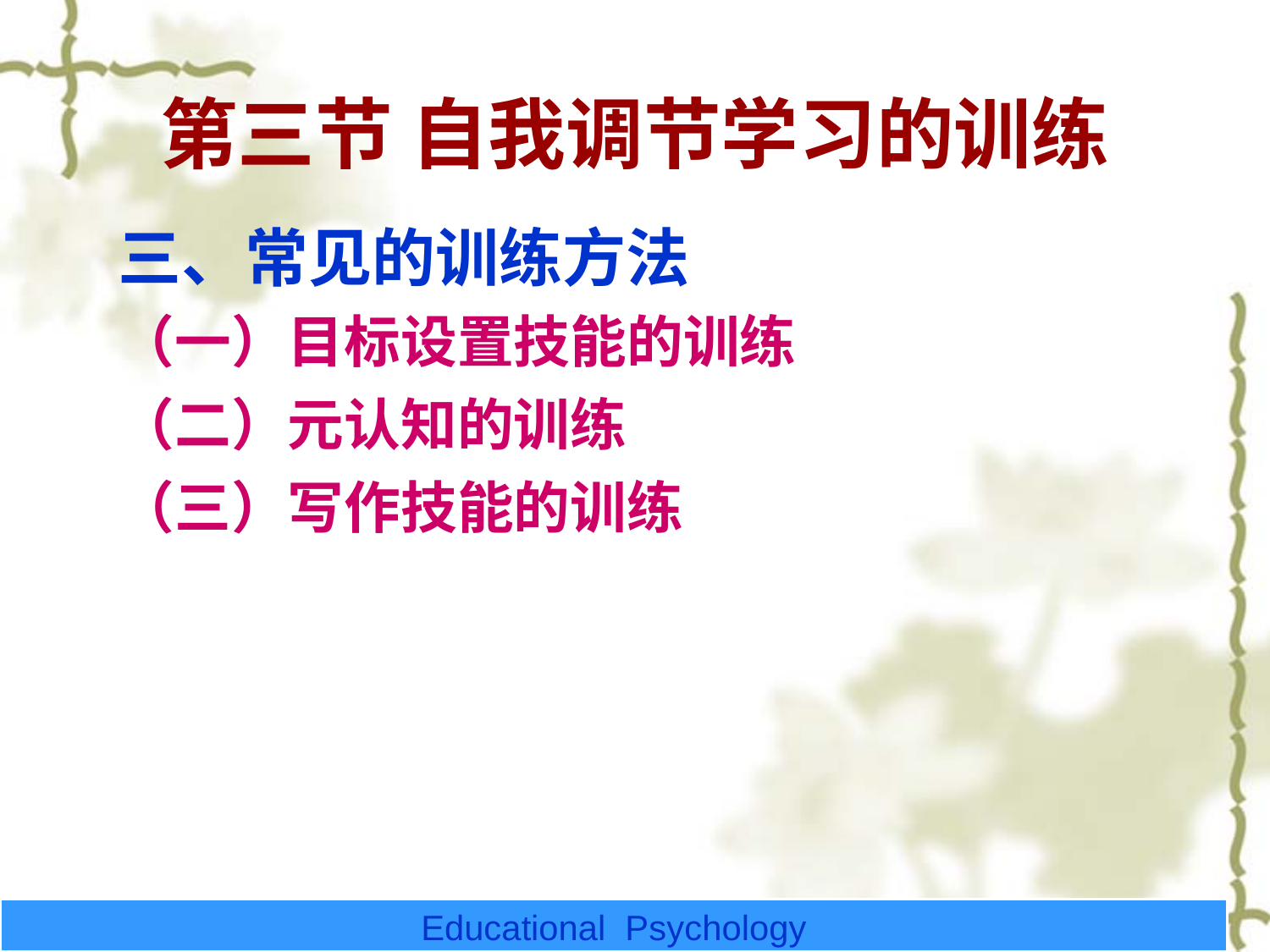

# 第三节 自我调节学习的训练
三、常见的训练方法
（一）目标设置技能的训练
（二）元认知的训练
（三）写作技能的训练
Educational  Psychology